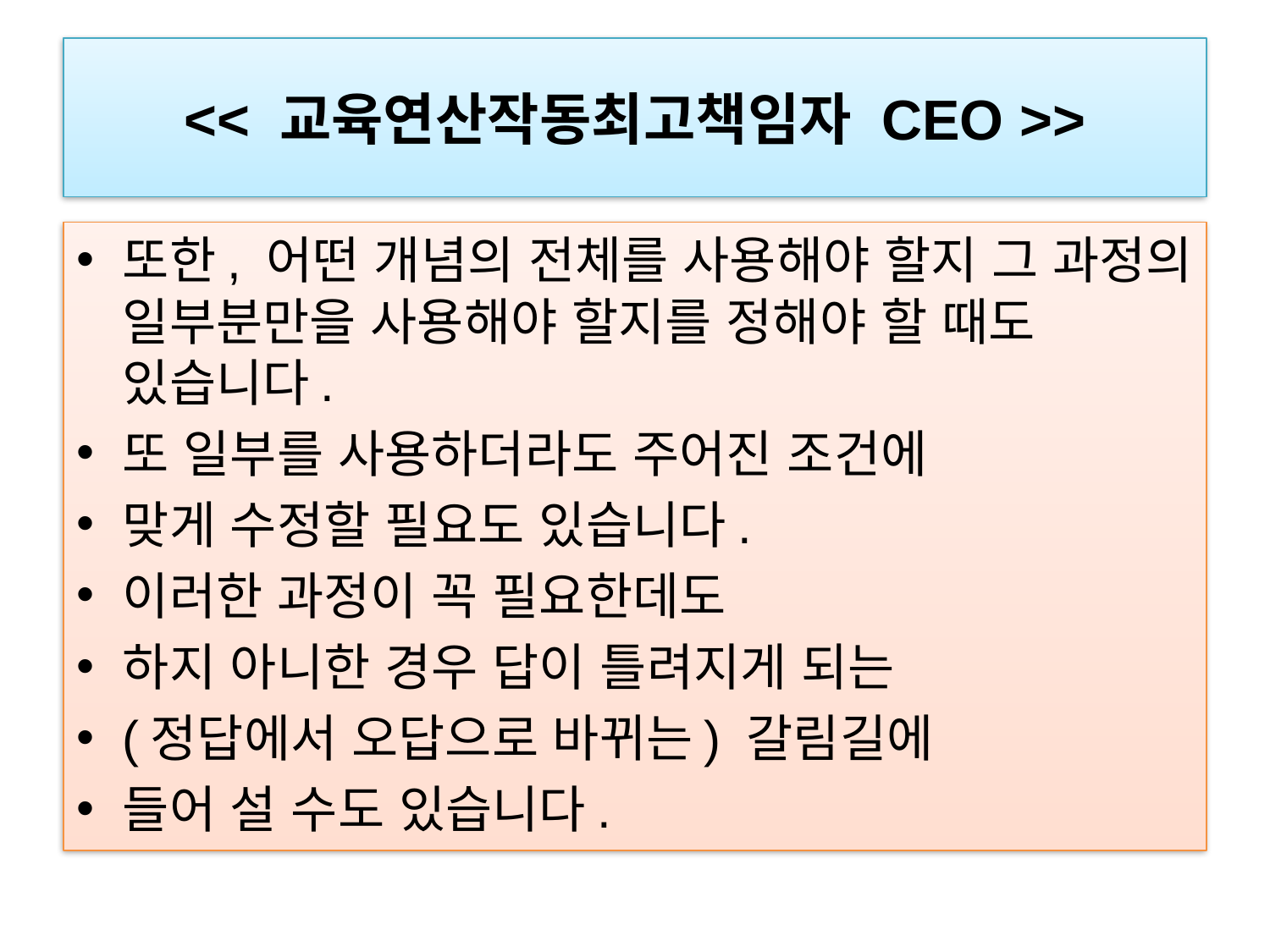

# << 교육연산작동최고책임자 CEO >>
또한, 어떤 개념의 전체를 사용해야 할지 그 과정의 일부분만을 사용해야 할지를 정해야 할 때도 있습니다.
또 일부를 사용하더라도 주어진 조건에
맞게 수정할 필요도 있습니다.
이러한 과정이 꼭 필요한데도
하지 아니한 경우 답이 틀려지게 되는
(정답에서 오답으로 바뀌는) 갈림길에
들어 설 수도 있습니다.